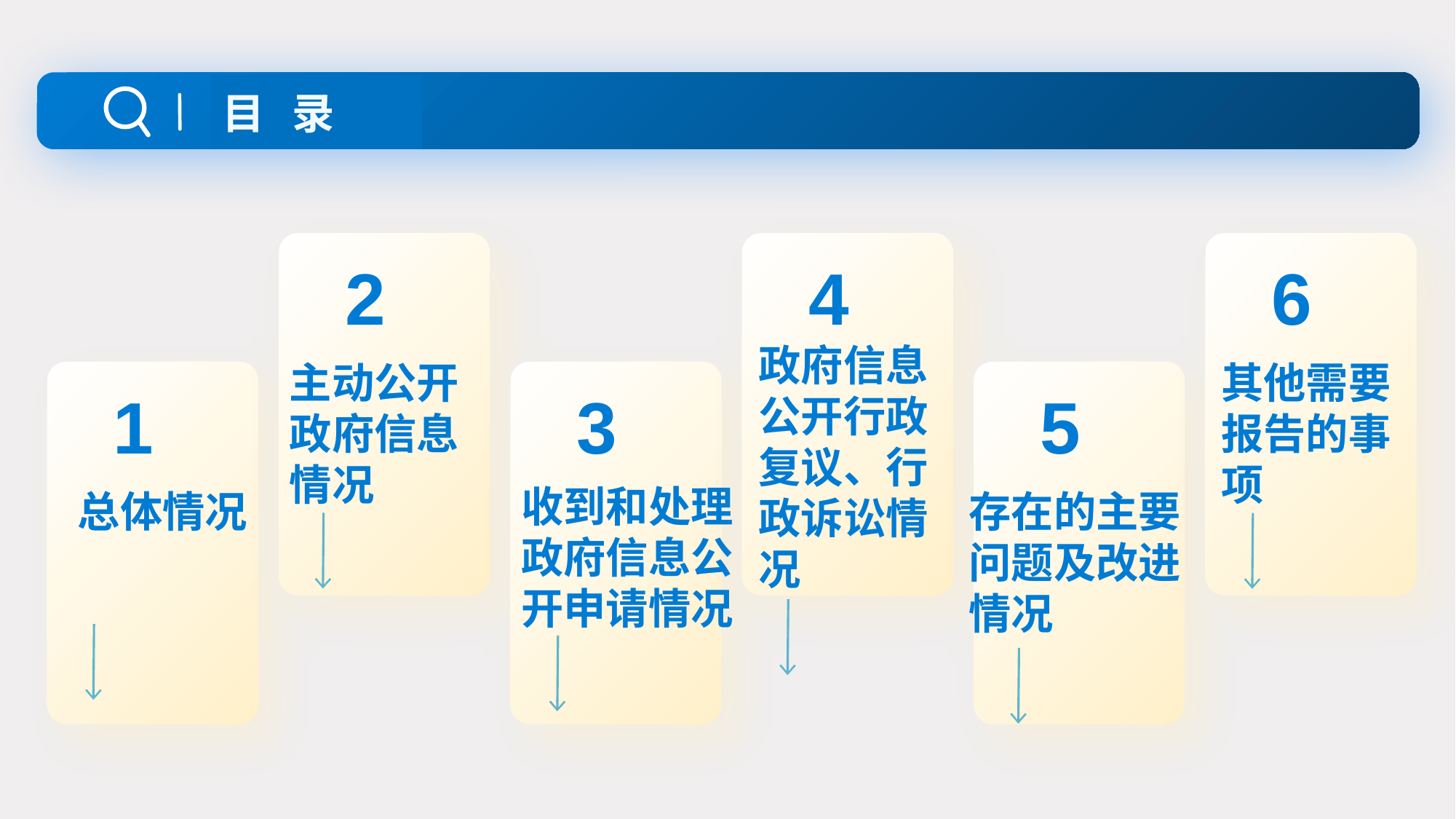

目 录

2
4
6
政府信息公开行政复议、行政诉讼情况
主动公开政府信息情况
其他需要报告的事项

1
3
5
收到和处理政府信息公开申请情况
总体情况
存在的主要问题及改进情况